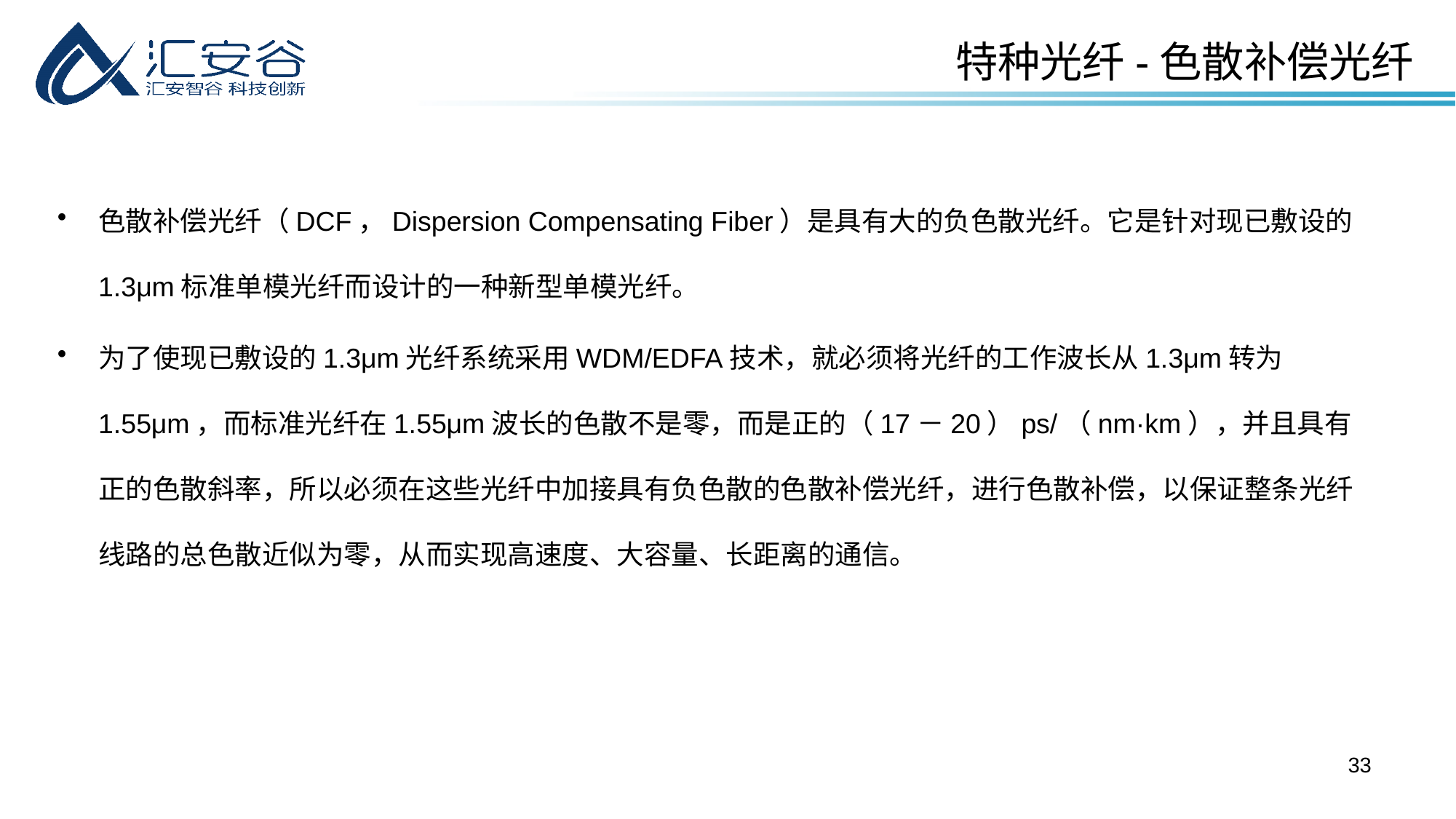

特种光纤-色散补偿光纤
色散补偿光纤（DCF，Dispersion Compensating Fiber）是具有大的负色散光纤。它是针对现已敷设的1.3μm标准单模光纤而设计的一种新型单模光纤。
为了使现已敷设的1.3μm光纤系统采用WDM/EDFA技术，就必须将光纤的工作波长从1.3μm转为1.55μm，而标准光纤在1.55μm波长的色散不是零，而是正的（17－20）ps/（nm·km），并且具有正的色散斜率，所以必须在这些光纤中加接具有负色散的色散补偿光纤，进行色散补偿，以保证整条光纤线路的总色散近似为零，从而实现高速度、大容量、长距离的通信。
33